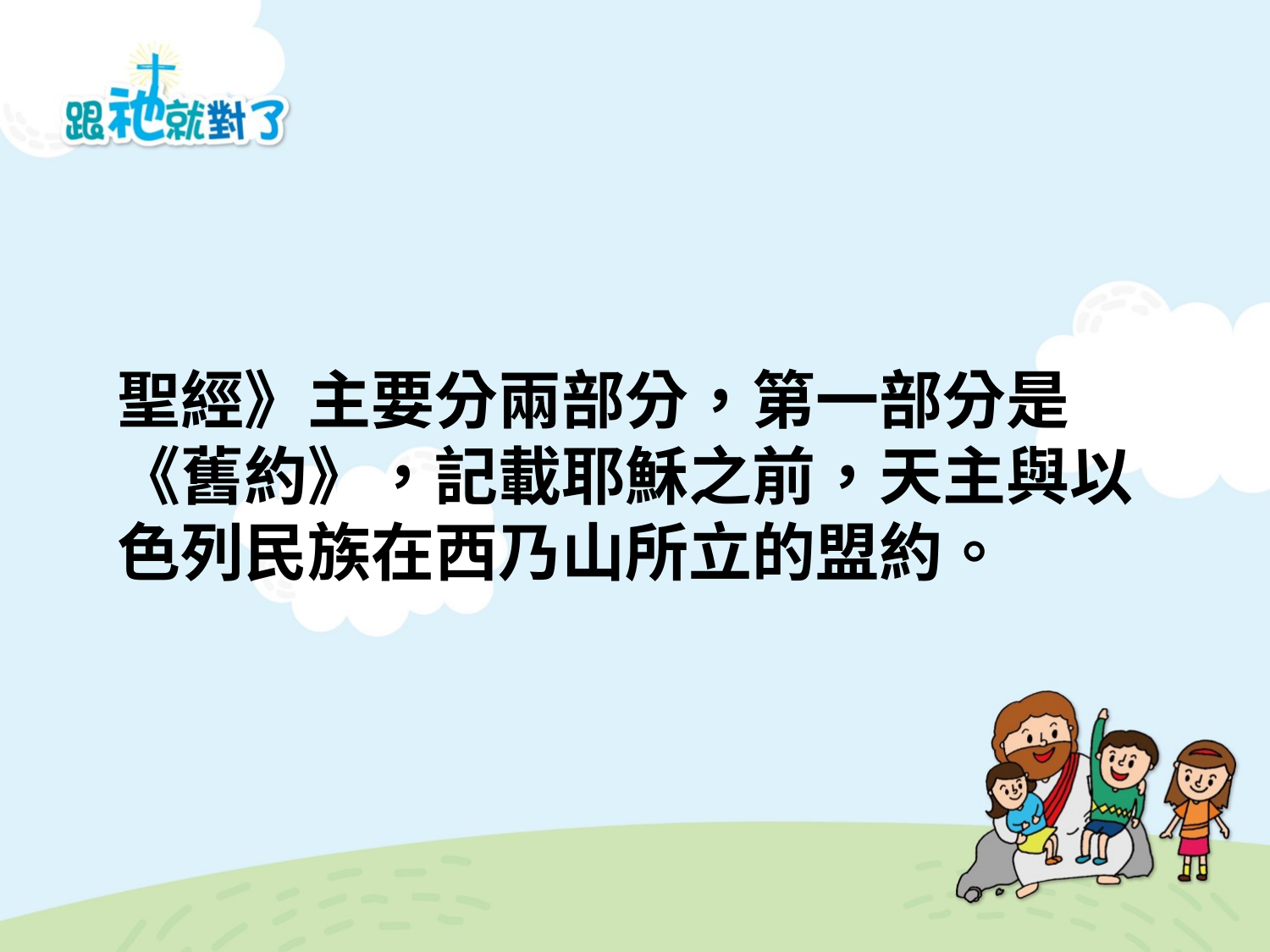

聖經》主要分兩部分，第一部分是《舊約》，記載耶穌之前，天主與以色列民族在西乃山所立的盟約。